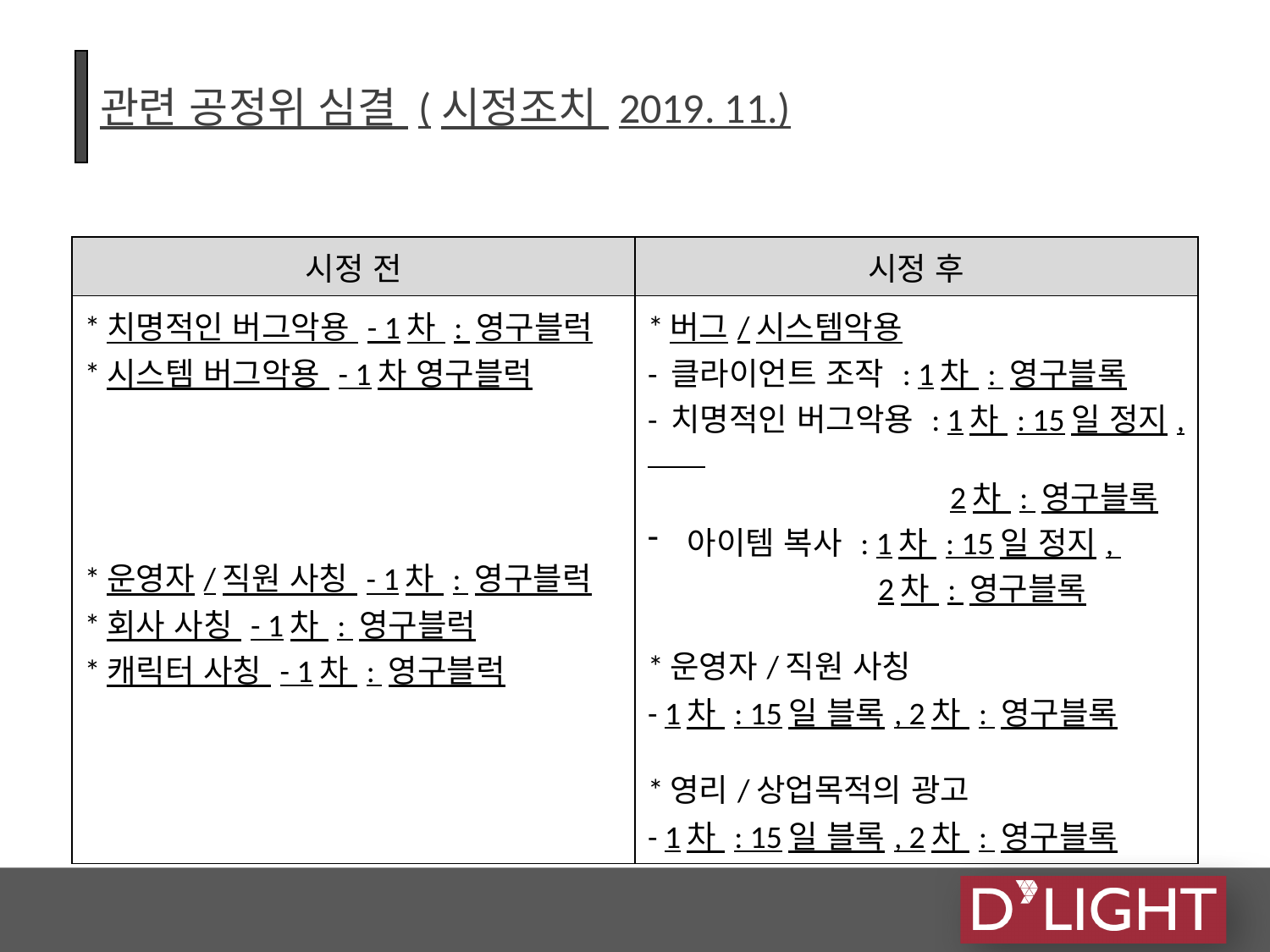

# 관련 공정위 심결 (시정조치 2019. 11.)
| 시정 전 | 시정 후 |
| --- | --- |
| \*치명적인 버그악용 - 1차 : 영구블럭 \*시스템 버그악용 - 1차 영구블럭 \*운영자/직원 사칭 - 1차 : 영구블럭 \*회사 사칭 - 1차 : 영구블럭 \*캐릭터 사칭 - 1차 : 영구블럭 | \*버그/시스템악용 - 클라이언트 조작 : 1차 : 영구블록 - 치명적인 버그악용 : 1차 : 15일 정지, 2차 : 영구블록 아이템 복사 : 1차 : 15일 정지, 2차 : 영구블록 \*운영자/직원 사칭 - 1차 : 15일 블록, 2차 : 영구블록 \*영리/상업목적의 광고 - 1차 : 15일 블록, 2차 : 영구블록 |